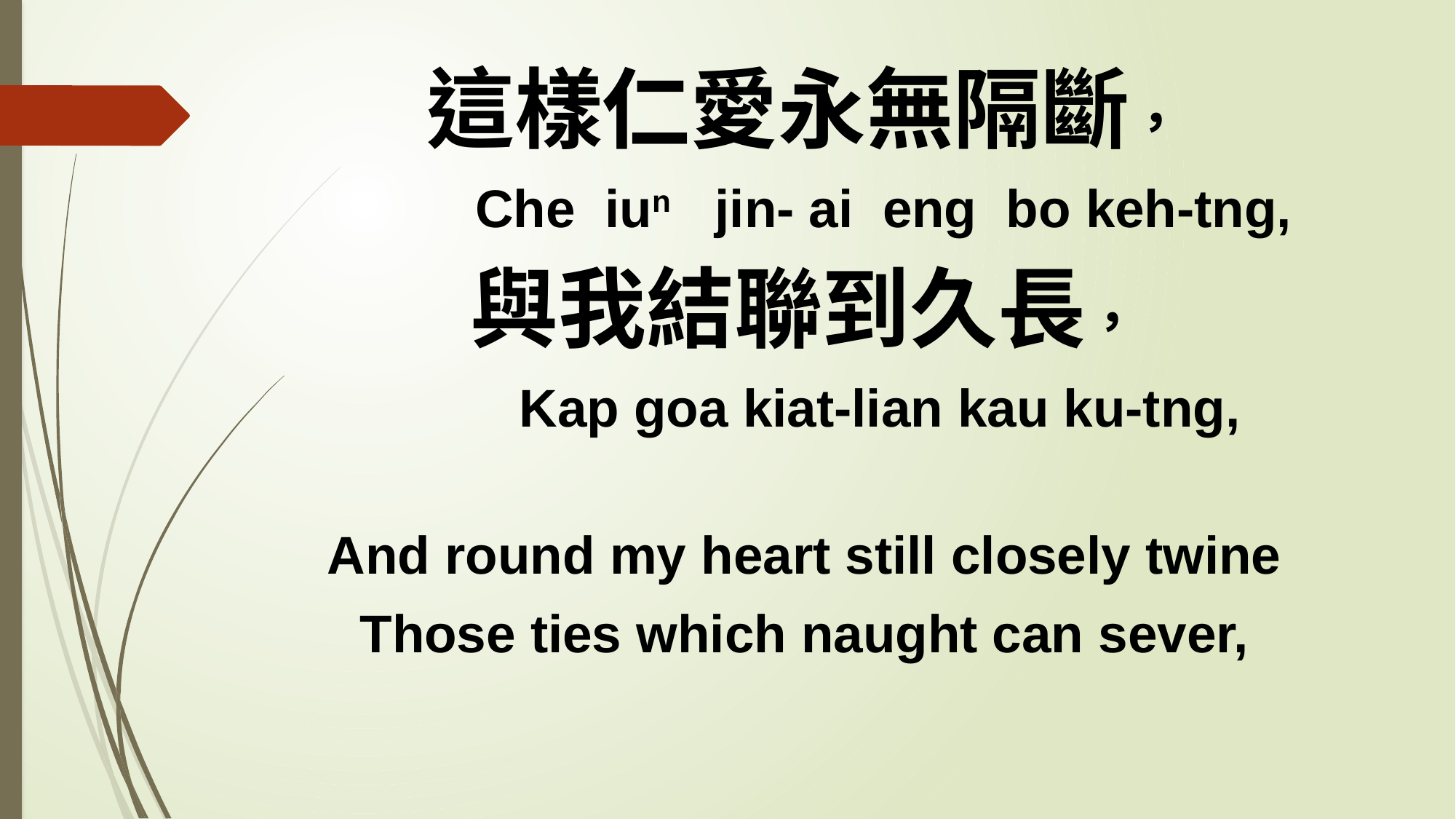

這樣仁愛永無隔斷，
             Che  iun   jin- ai  eng  bo keh-tng,
與我結聯到久長，
                Kap goa kiat-lian kau ku-tng,

And round my heart still closely twine
Those ties which naught can sever,